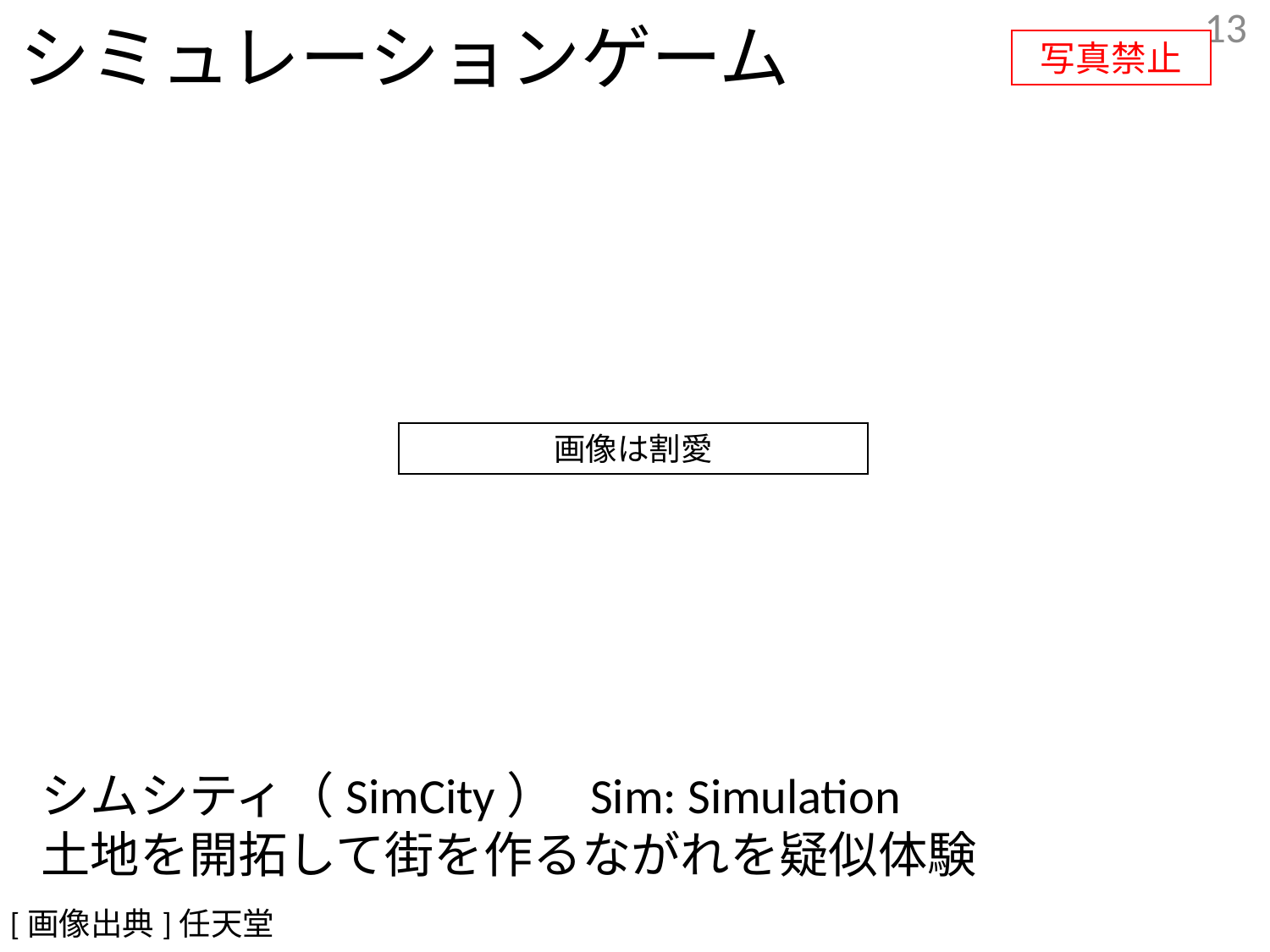

13
シミュレーションゲーム
写真禁止
画像は割愛
シムシティ（SimCity）  Sim: Simulation
土地を開拓して街を作るながれを疑似体験
[画像出典]任天堂